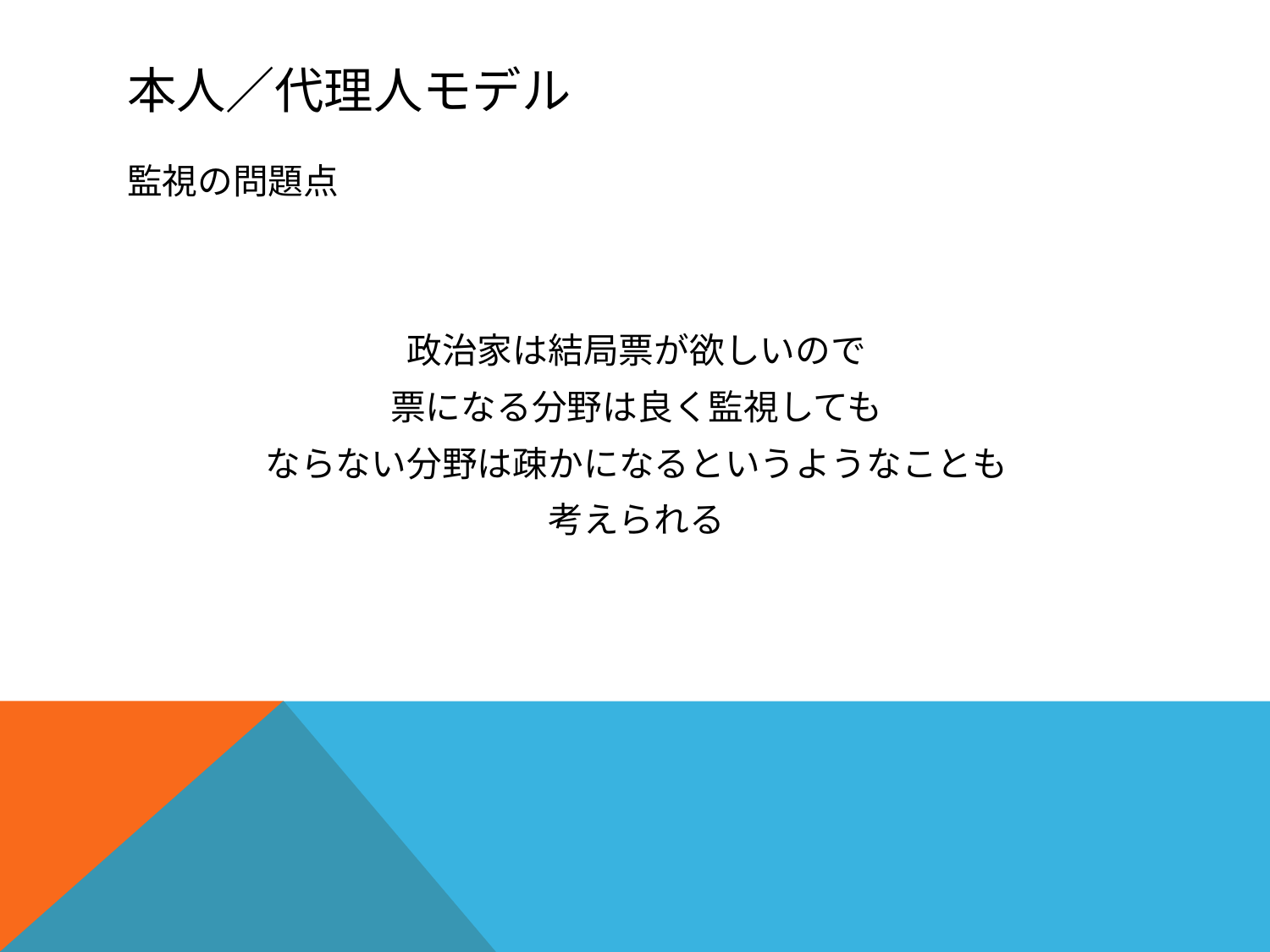

# 本人／代理人モデル
監視の問題点

政治家は結局票が欲しいので
票になる分野は良く監視しても
ならない分野は疎かになるというようなことも
考えられる